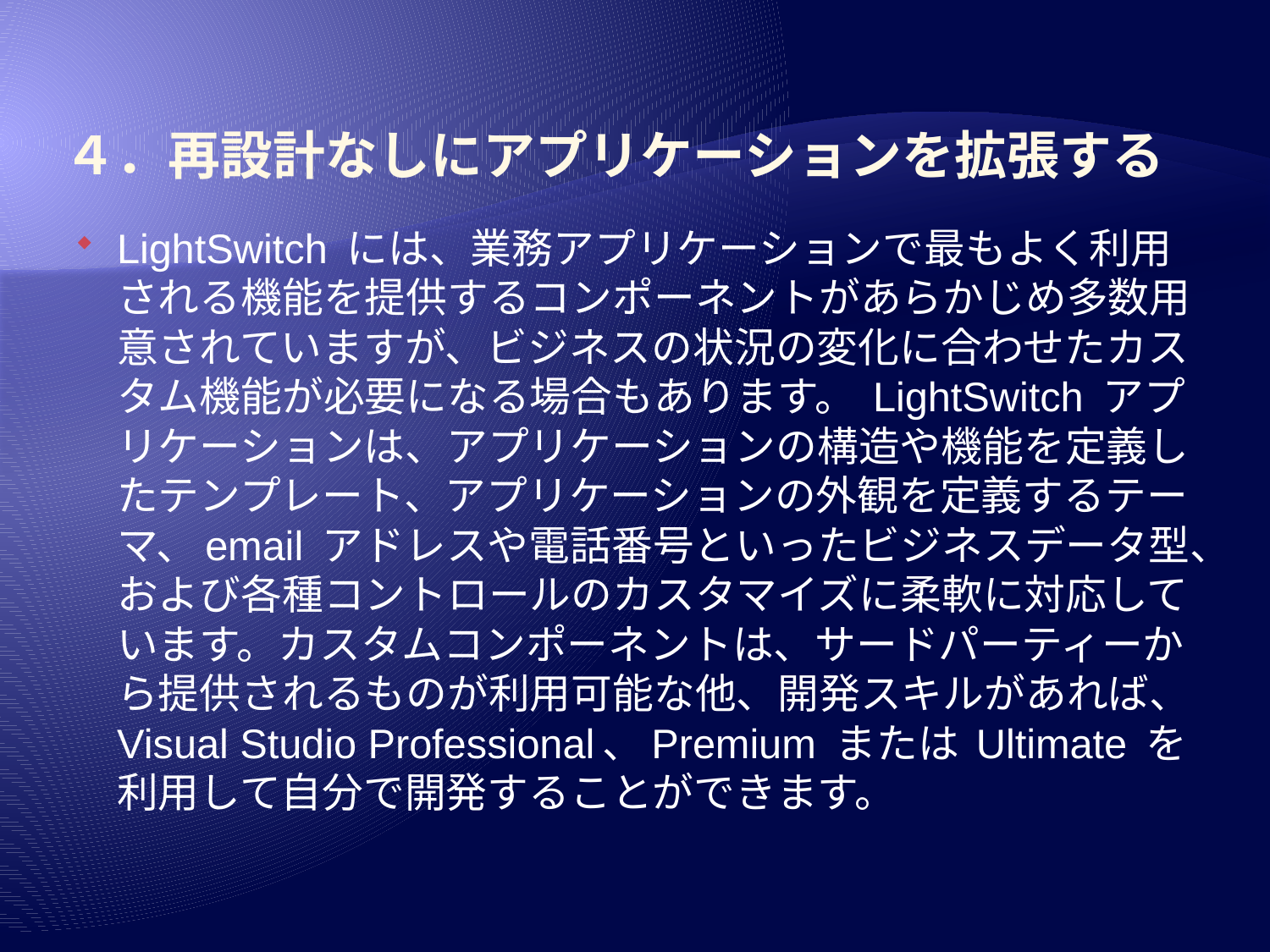

# ４．再設計なしにアプリケーションを拡張する
LightSwitch には、業務アプリケーションで最もよく利用される機能を提供するコンポーネントがあらかじめ多数用意されていますが、ビジネスの状況の変化に合わせたカスタム機能が必要になる場合もあります。 LightSwitch アプリケーションは、アプリケーションの構造や機能を定義したテンプレート、アプリケーションの外観を定義するテーマ、email アドレスや電話番号といったビジネスデータ型、および各種コントロールのカスタマイズに柔軟に対応しています。カスタムコンポーネントは、サードパーティーから提供されるものが利用可能な他、開発スキルがあれば、Visual Studio Professional、Premium または Ultimate を利用して自分で開発することができます。